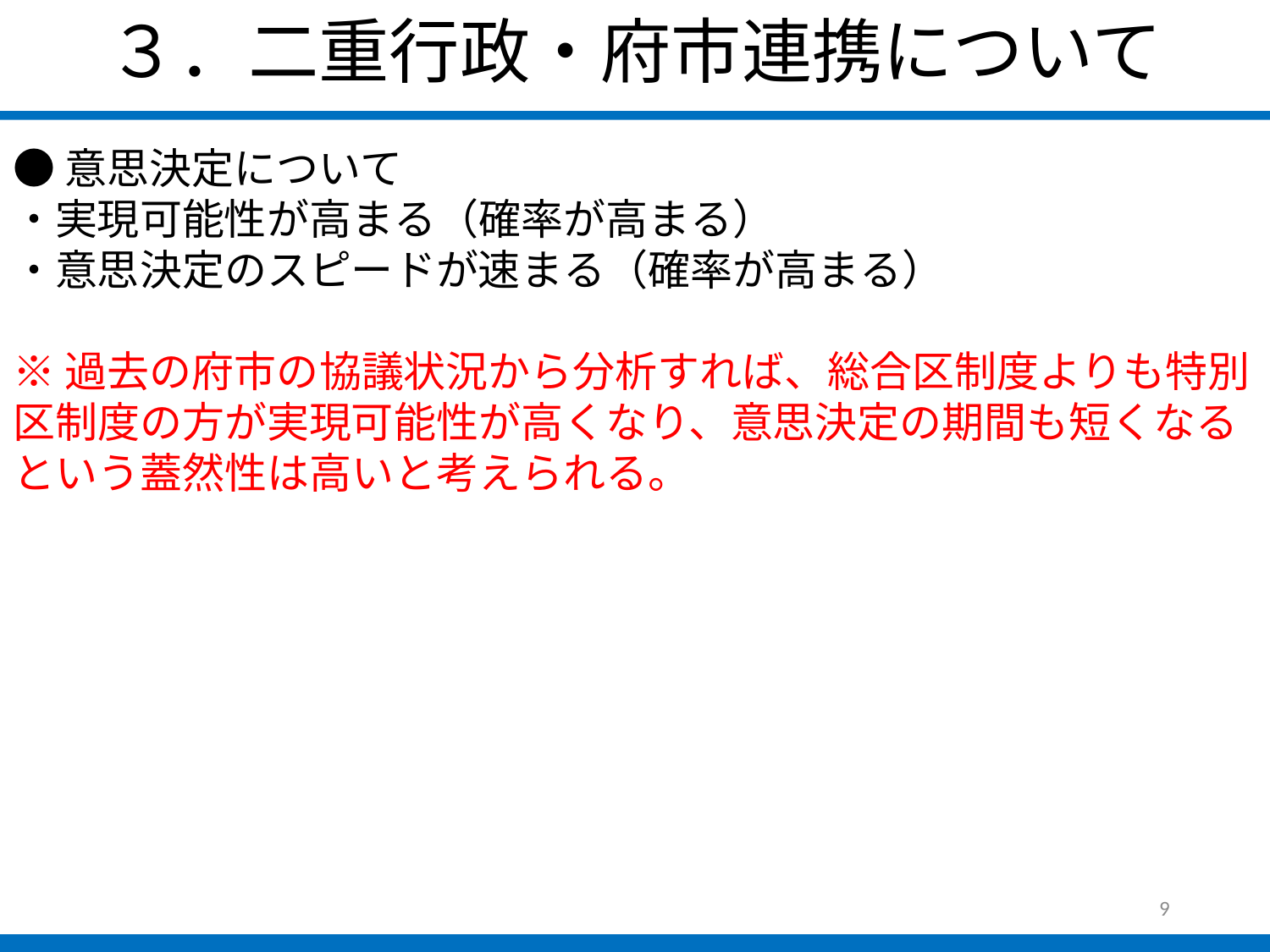

３．二重行政・府市連携について

●意思決定について
・実現可能性が高まる（確率が高まる）
・意思決定のスピードが速まる（確率が高まる）

※過去の府市の協議状況から分析すれば、総合区制度よりも特別区制度の方が実現可能性が高くなり、意思決定の期間も短くなるという蓋然性は高いと考えられる。
9